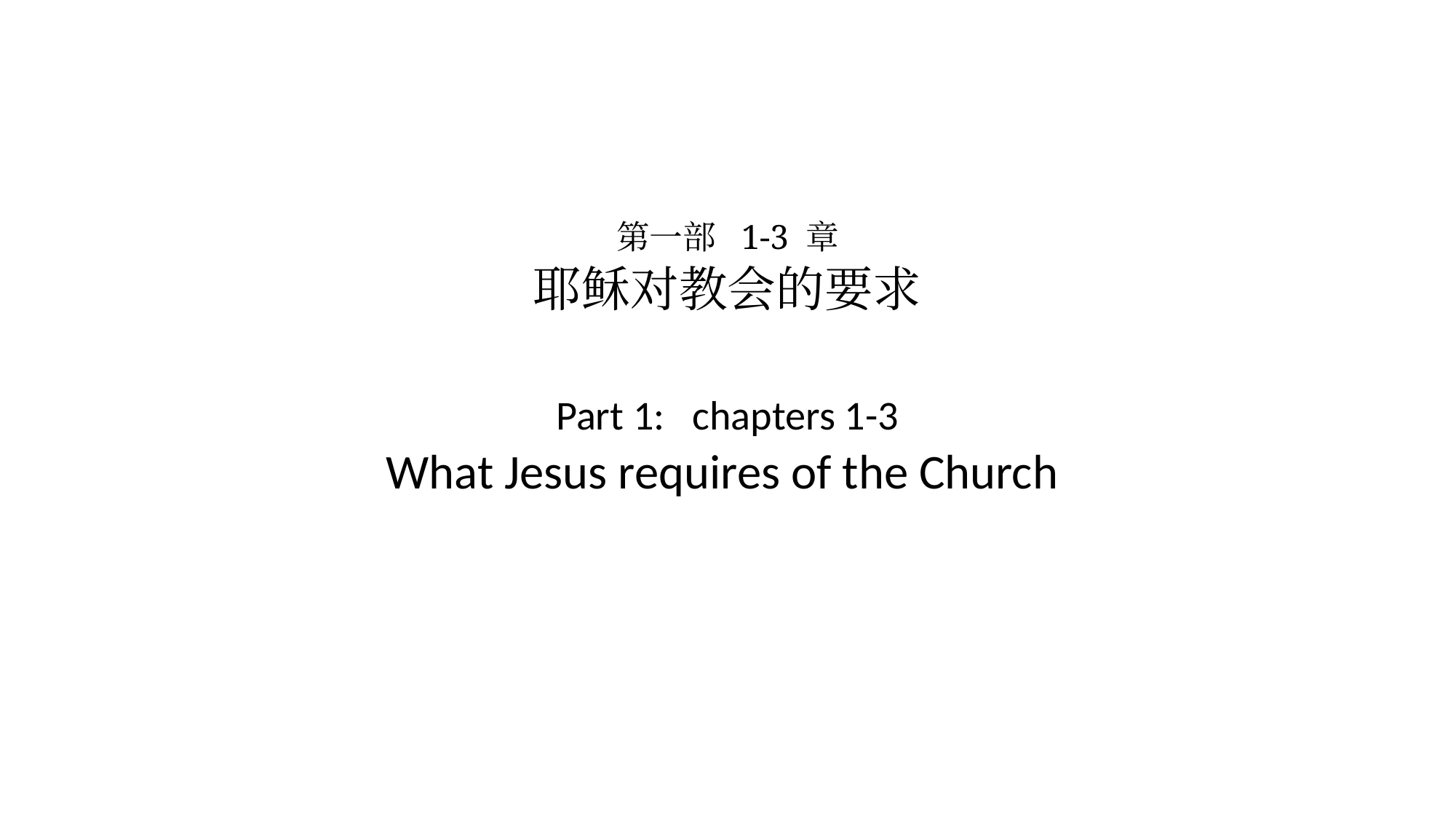

# 第一部  1-3 章 耶稣对教会的要求 Part 1:   chapters 1-3 What Jesus requires of the Church